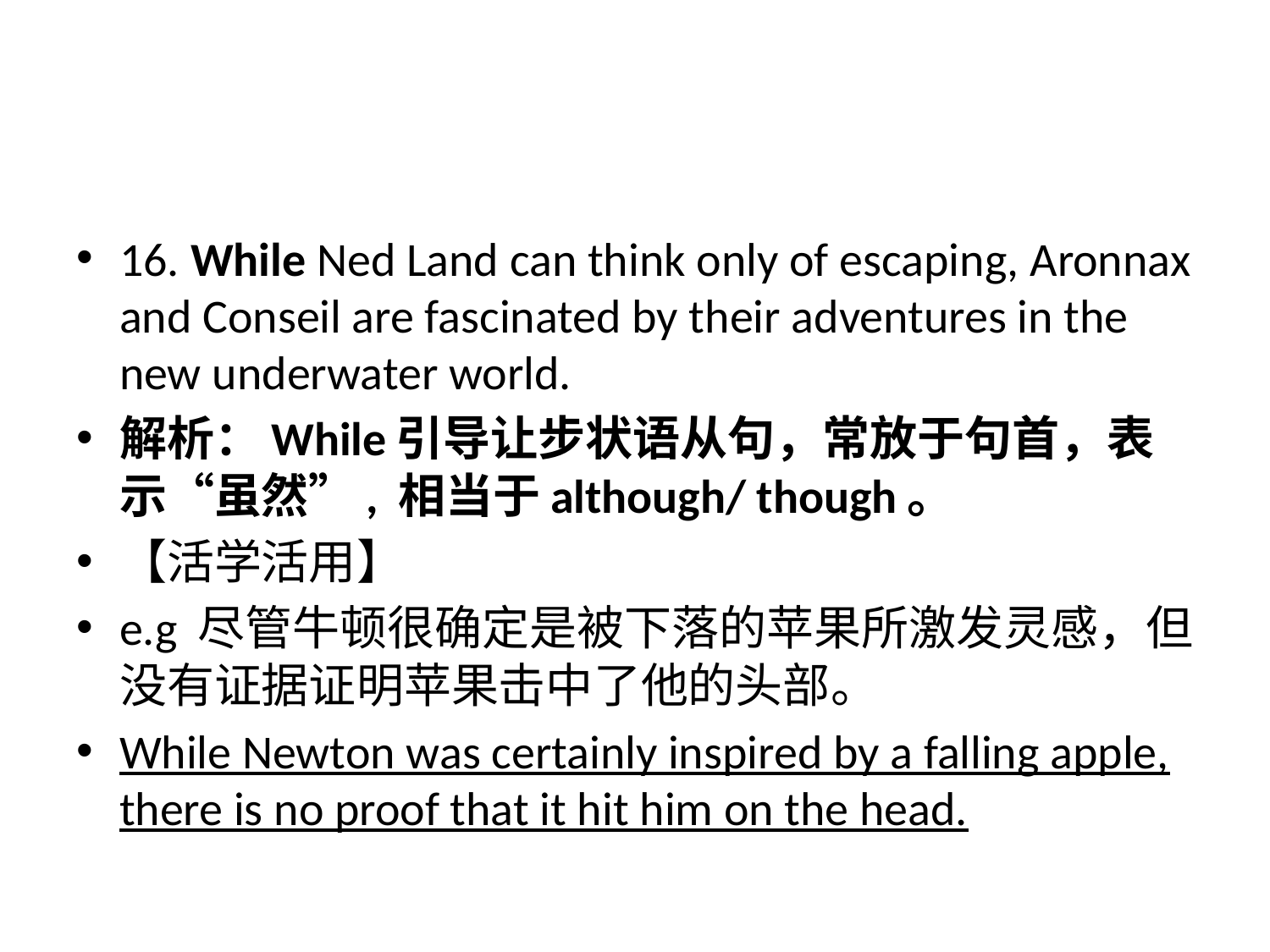

#
16. While Ned Land can think only of escaping, Aronnax and Conseil are fascinated by their adventures in the new underwater world.
解析：While引导让步状语从句，常放于句首，表示“虽然”, 相当于although/ though。
【活学活用】
e.g 尽管牛顿很确定是被下落的苹果所激发灵感，但没有证据证明苹果击中了他的头部。
While Newton was certainly inspired by a falling apple, there is no proof that it hit him on the head.